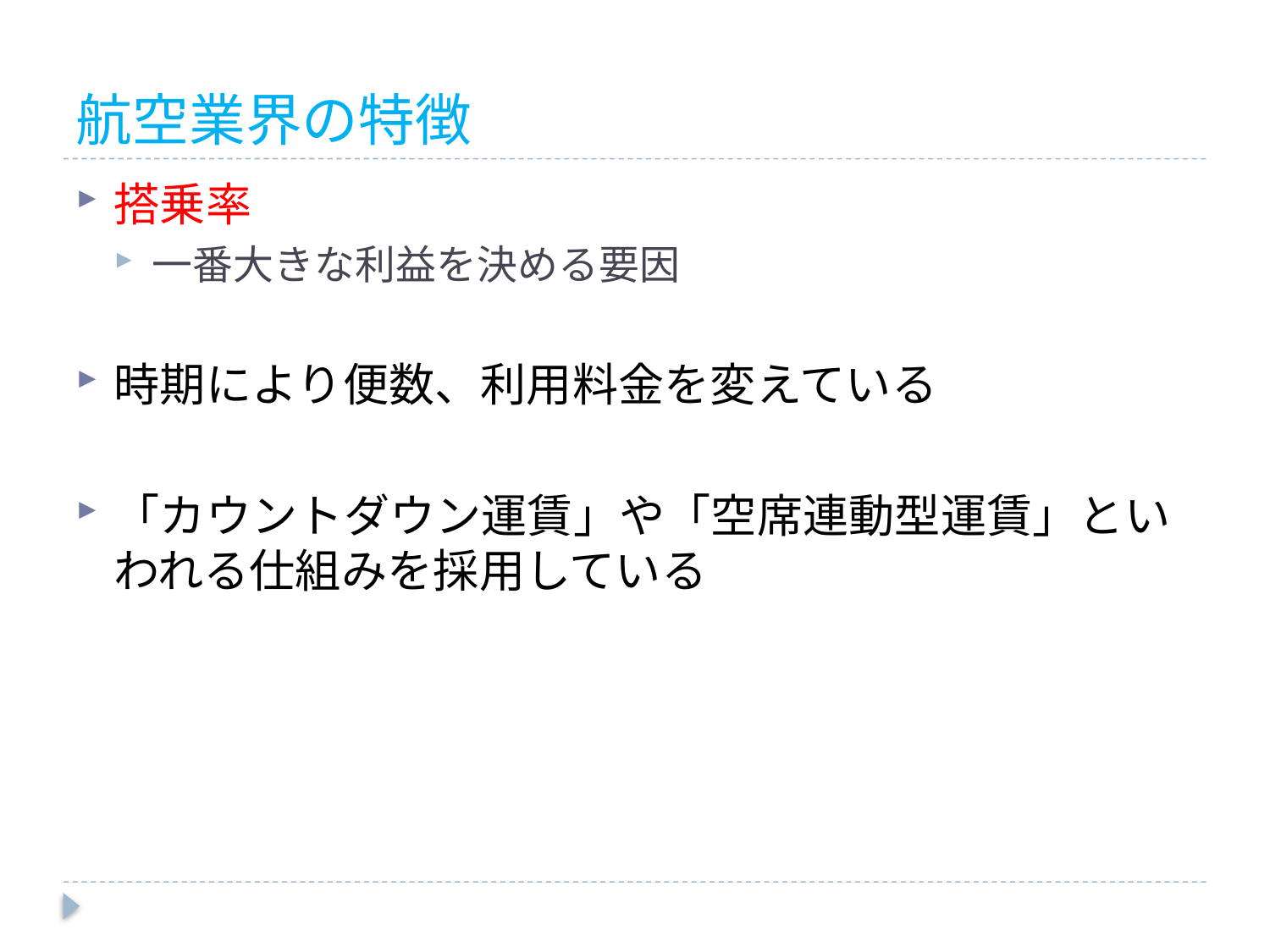

# 航空業界の特徴
搭乗率
一番大きな利益を決める要因

時期により便数、利用料金を変えている

「カウントダウン運賃」や「空席連動型運賃」といわれる仕組みを採用している